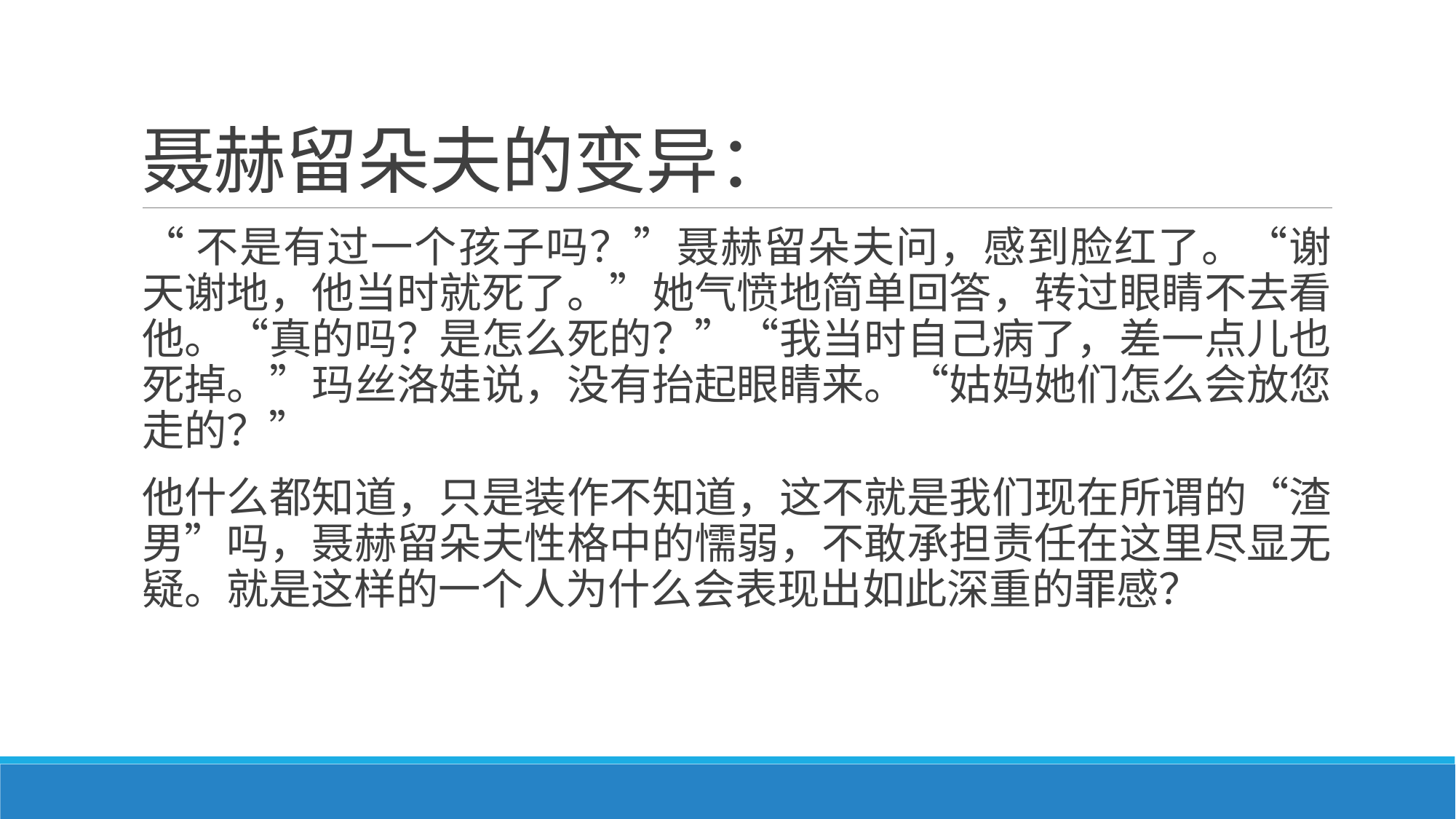

# 聂赫留朵夫的变异：
“不是有过一个孩子吗？”聂赫留朵夫问，感到脸红了。“谢天谢地，他当时就死了。”她气愤地简单回答，转过眼睛不去看他。“真的吗？是怎么死的？”“我当时自己病了，差一点儿也死掉。”玛丝洛娃说，没有抬起眼睛来。“姑妈她们怎么会放您走的？”
他什么都知道，只是装作不知道，这不就是我们现在所谓的“渣男”吗，聂赫留朵夫性格中的懦弱，不敢承担责任在这里尽显无疑。就是这样的一个人为什么会表现出如此深重的罪感？